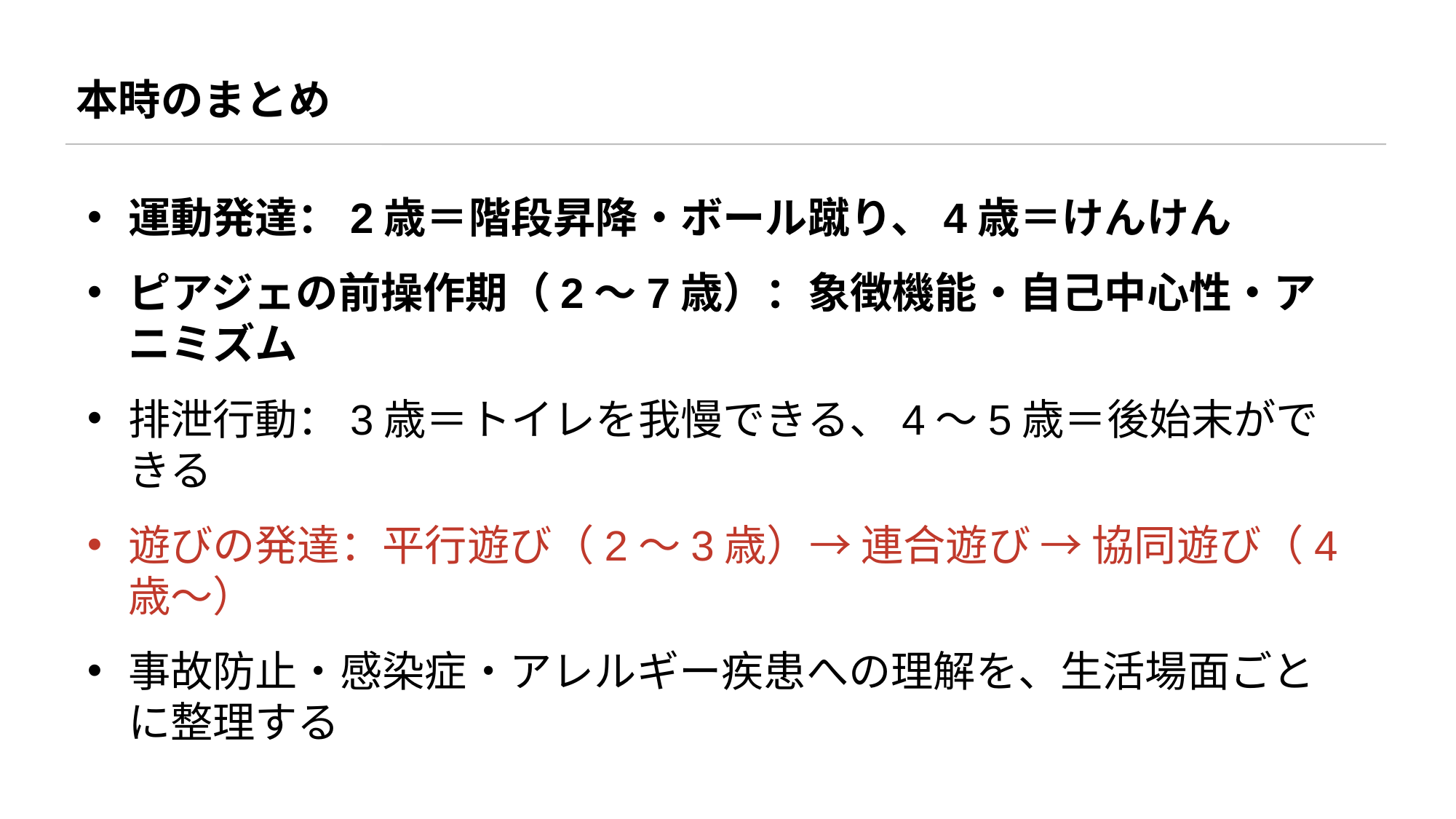

本時のまとめ

運動発達：2歳＝階段昇降・ボール蹴り、4歳＝けんけん
ピアジェの前操作期（2〜7歳）：象徴機能・自己中心性・アニミズム
排泄行動：3歳＝トイレを我慢できる、4〜5歳＝後始末ができる
遊びの発達：平行遊び（2〜3歳）→ 連合遊び → 協同遊び（4歳〜）
事故防止・感染症・アレルギー疾患への理解を、生活場面ごとに整理する